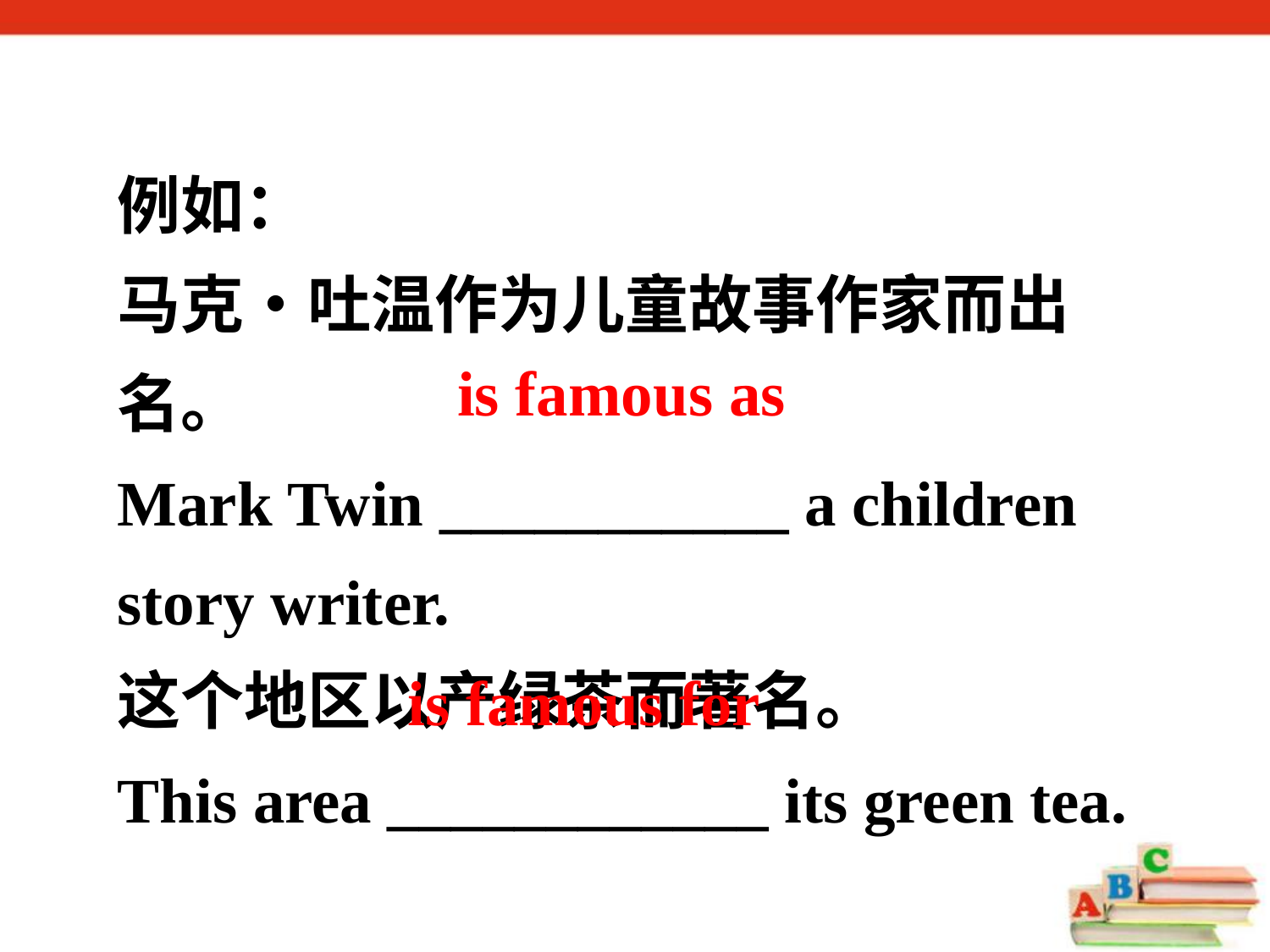

例如：
马克•吐温作为儿童故事作家而出名。
Mark Twin ___________ a children
story writer.
这个地区以产绿茶而著名。
This area ____________ its green tea.
is famous as
is famous for